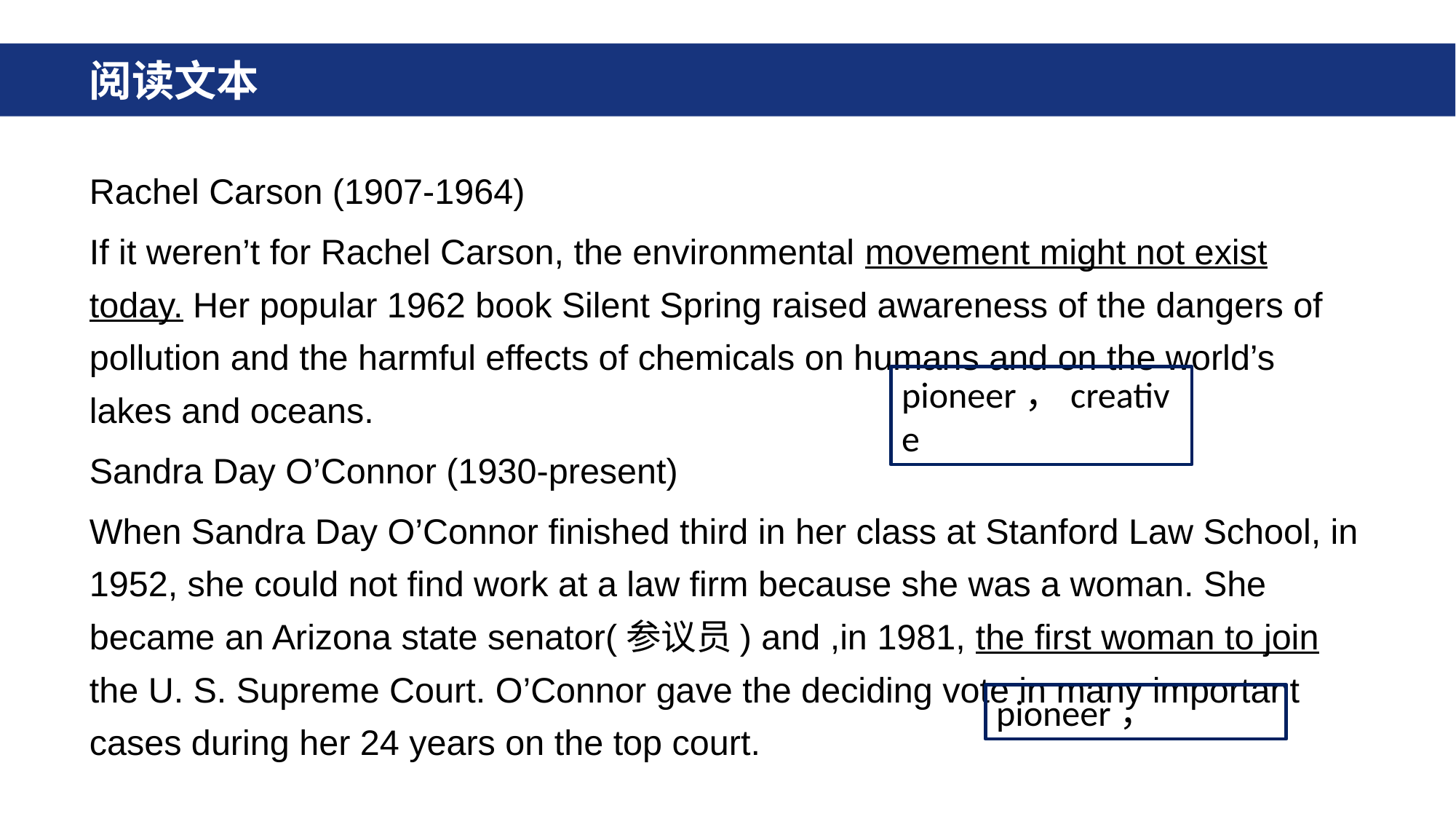

# 阅读文本
Rachel Carson (1907-1964)
If it weren’t for Rachel Carson, the environmental movement might not exist today. Her popular 1962 book Silent Spring raised awareness of the dangers of pollution and the harmful effects of chemicals on humans and on the world’s lakes and oceans.
Sandra Day O’Connor (1930-present)
When Sandra Day O’Connor finished third in her class at Stanford Law School, in 1952, she could not find work at a law firm because she was a woman. She became an Arizona state senator(参议员) and ,in 1981, the first woman to join the U. S. Supreme Court. O’Connor gave the deciding vote in many important cases during her 24 years on the top court.

pioneer，creative
pioneer，